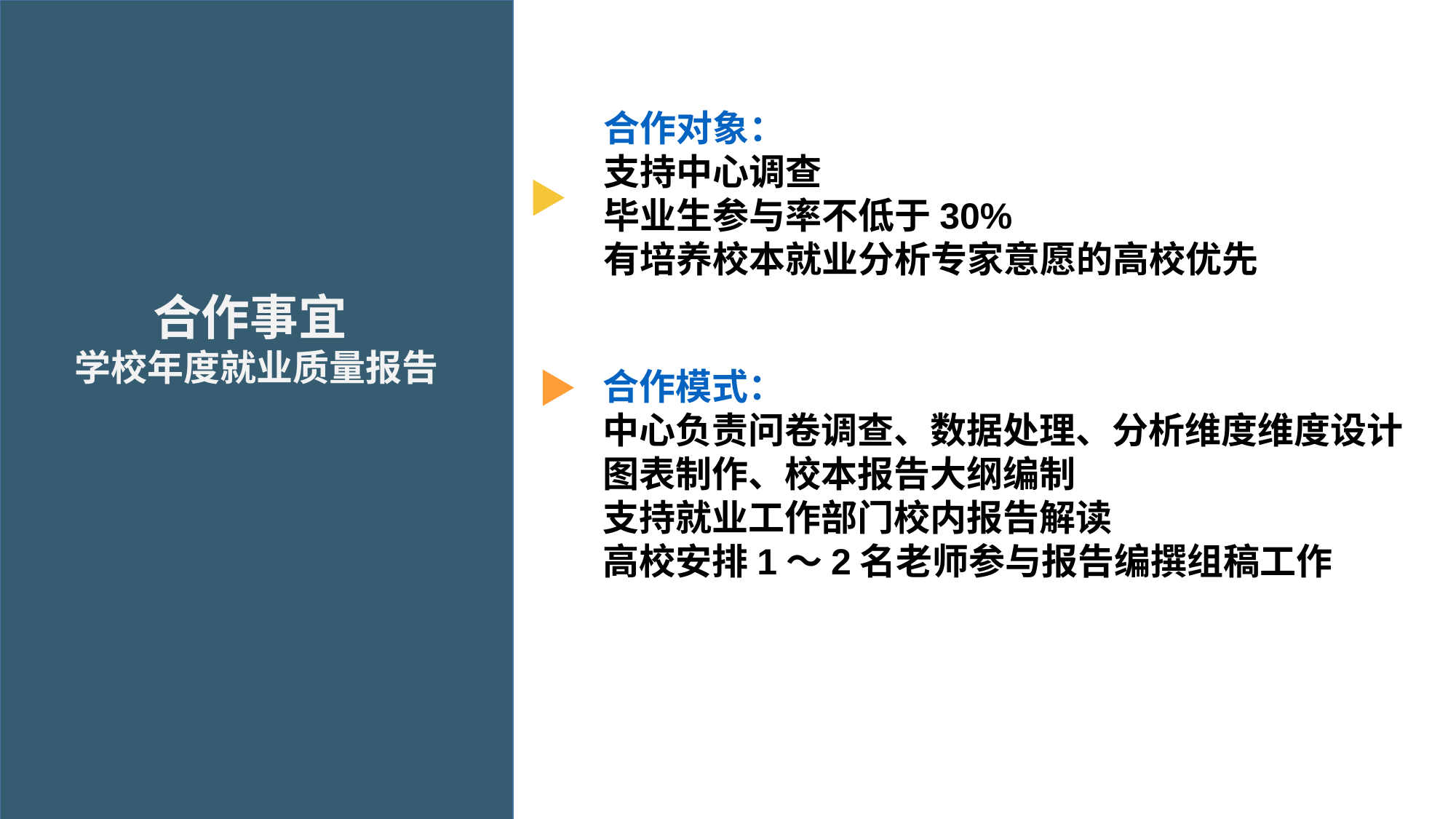

合作对象：
支持中心调查
毕业生参与率不低于30%
有培养校本就业分析专家意愿的高校优先

      合作事宜
学校年度就业质量报告
合作模式：
中心负责问卷调查、数据处理、分析维度维度设计
图表制作、校本报告大纲编制
支持就业工作部门校内报告解读
高校安排1～2名老师参与报告编撰组稿工作